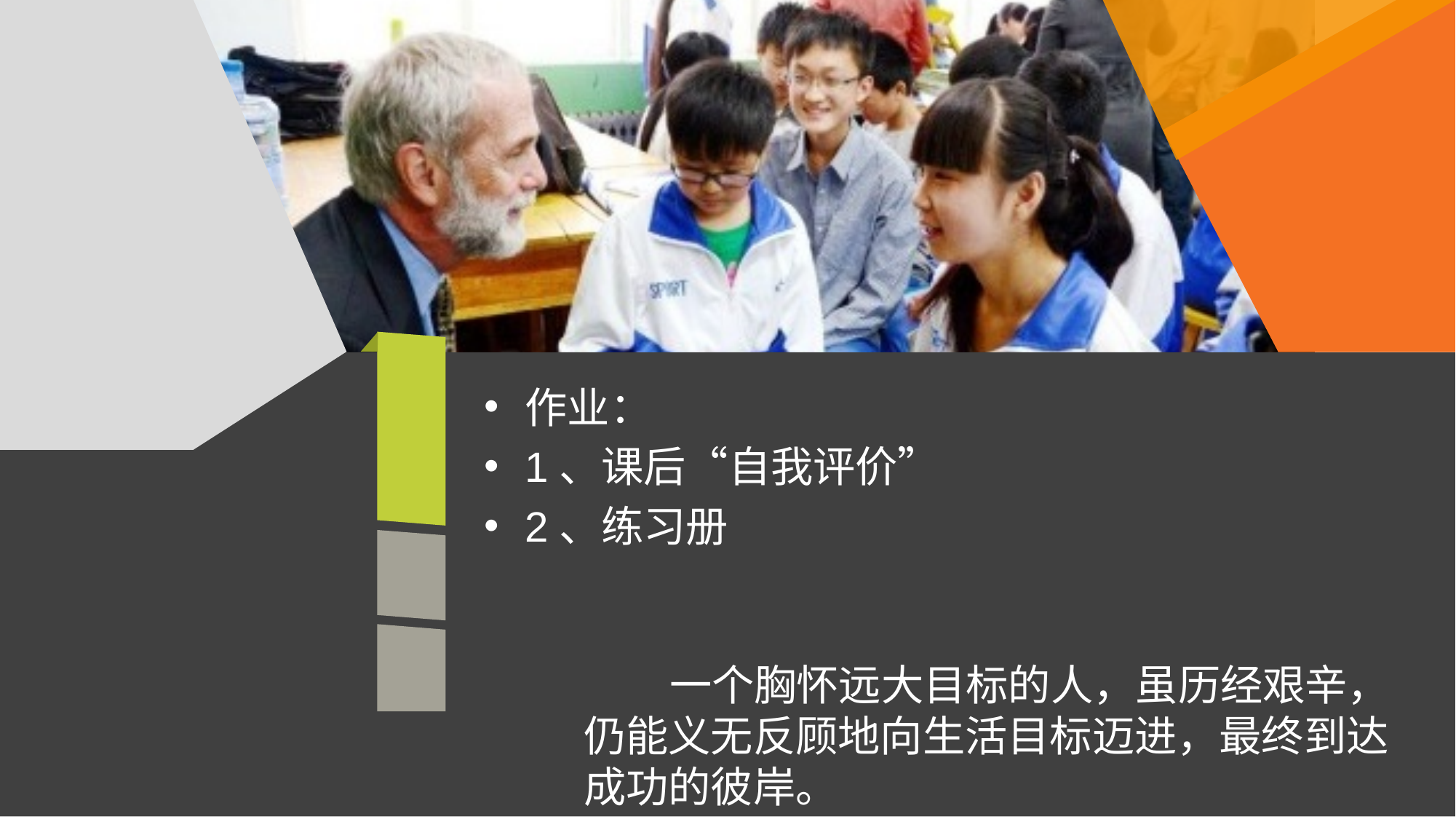

作业：
1、课后“自我评价”
2、练习册
        一个胸怀远大目标的人，虽历经艰辛，仍能义无反顾地向生活目标迈进，最终到达成功的彼岸。